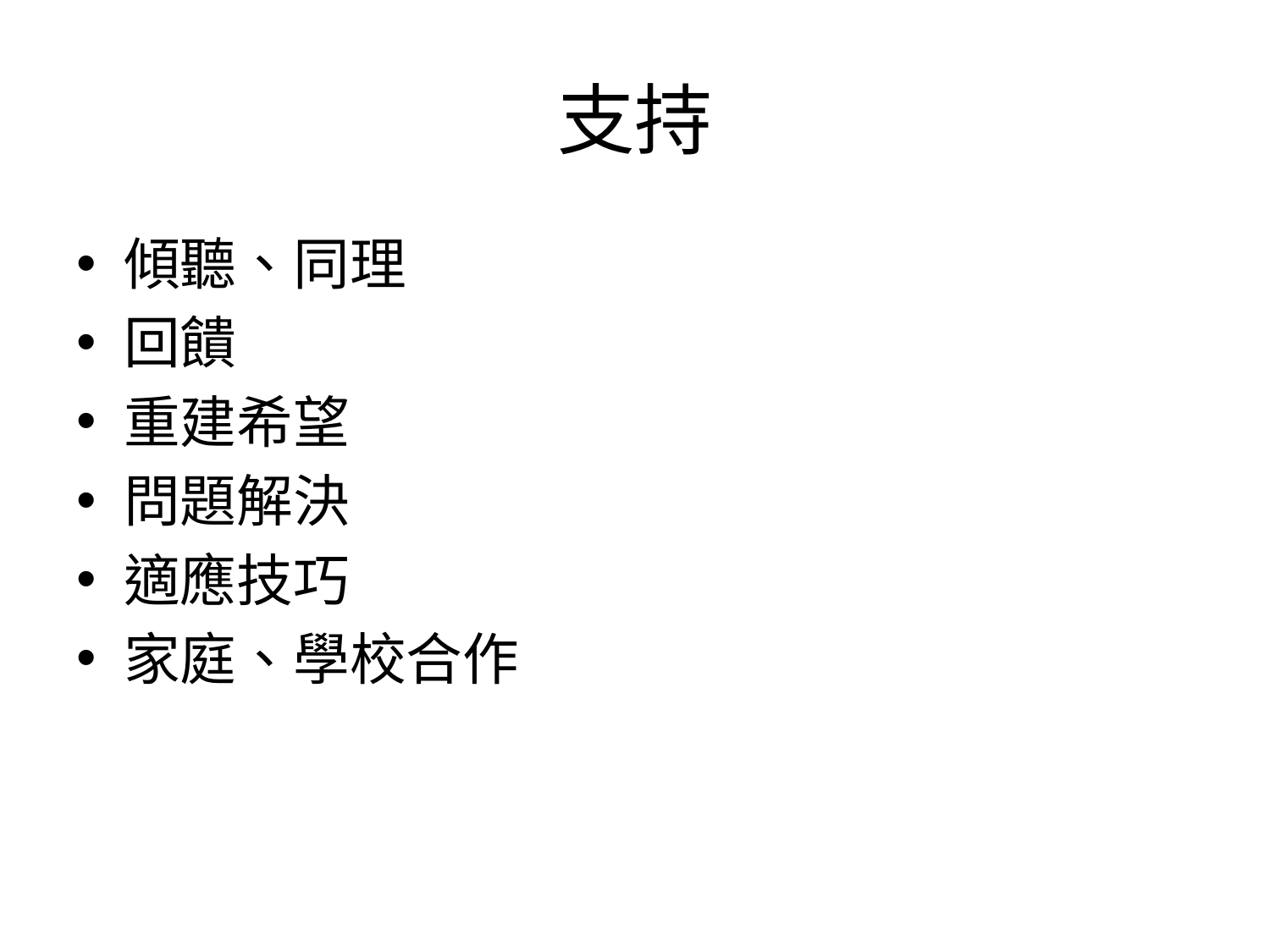

# 支持
傾聽、同理
回饋
重建希望
問題解決
適應技巧
家庭、學校合作